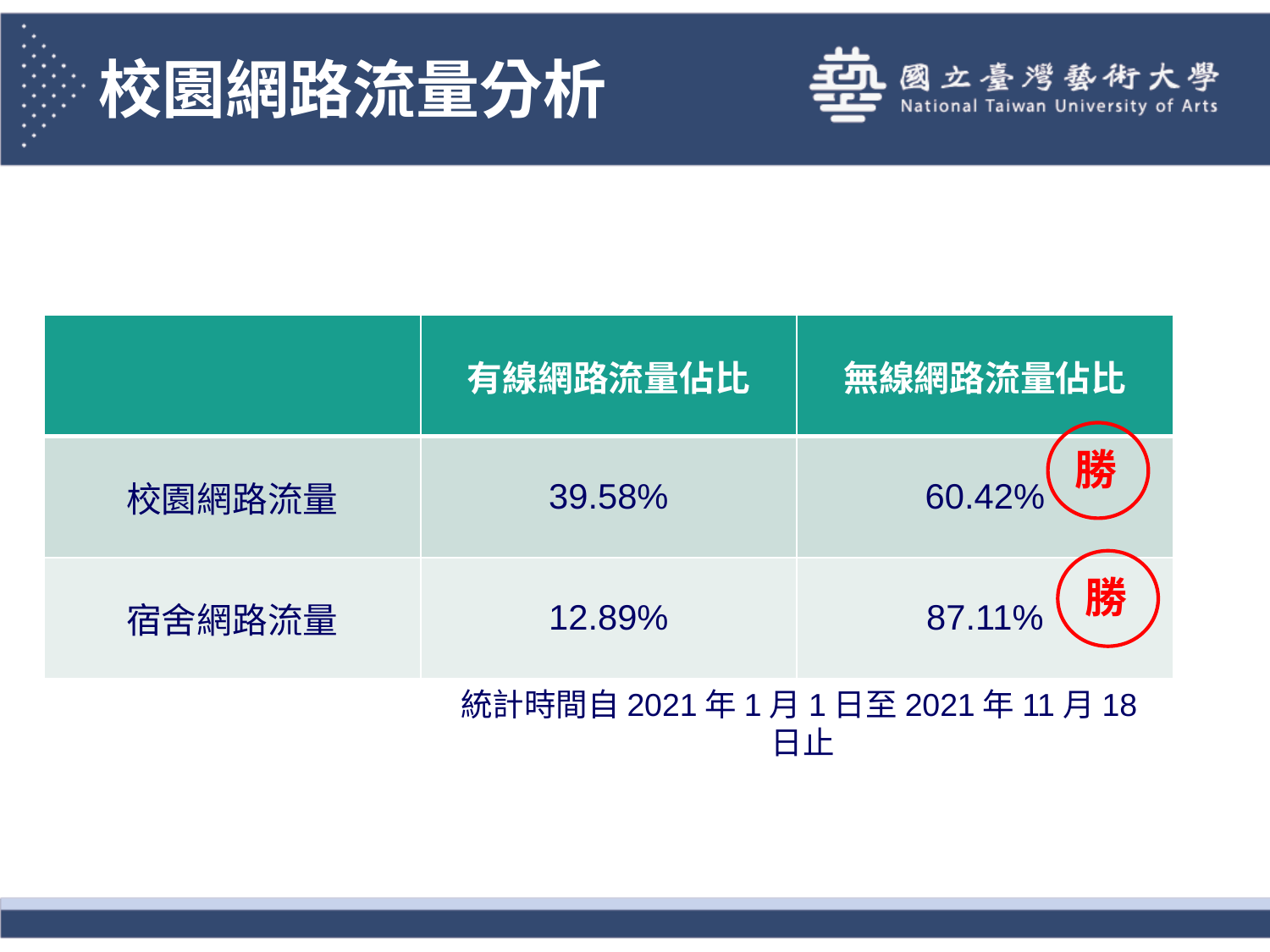

# 校園網路流量分析
|  | 有線網路流量佔比 | 無線網路流量佔比 |
| --- | --- | --- |
| 校園網路流量 | 39.58% | 60.42% |
| 宿舍網路流量 | 12.89% | 87.11% |
勝
勝
統計時間自2021年1月1日至2021年11月18日止